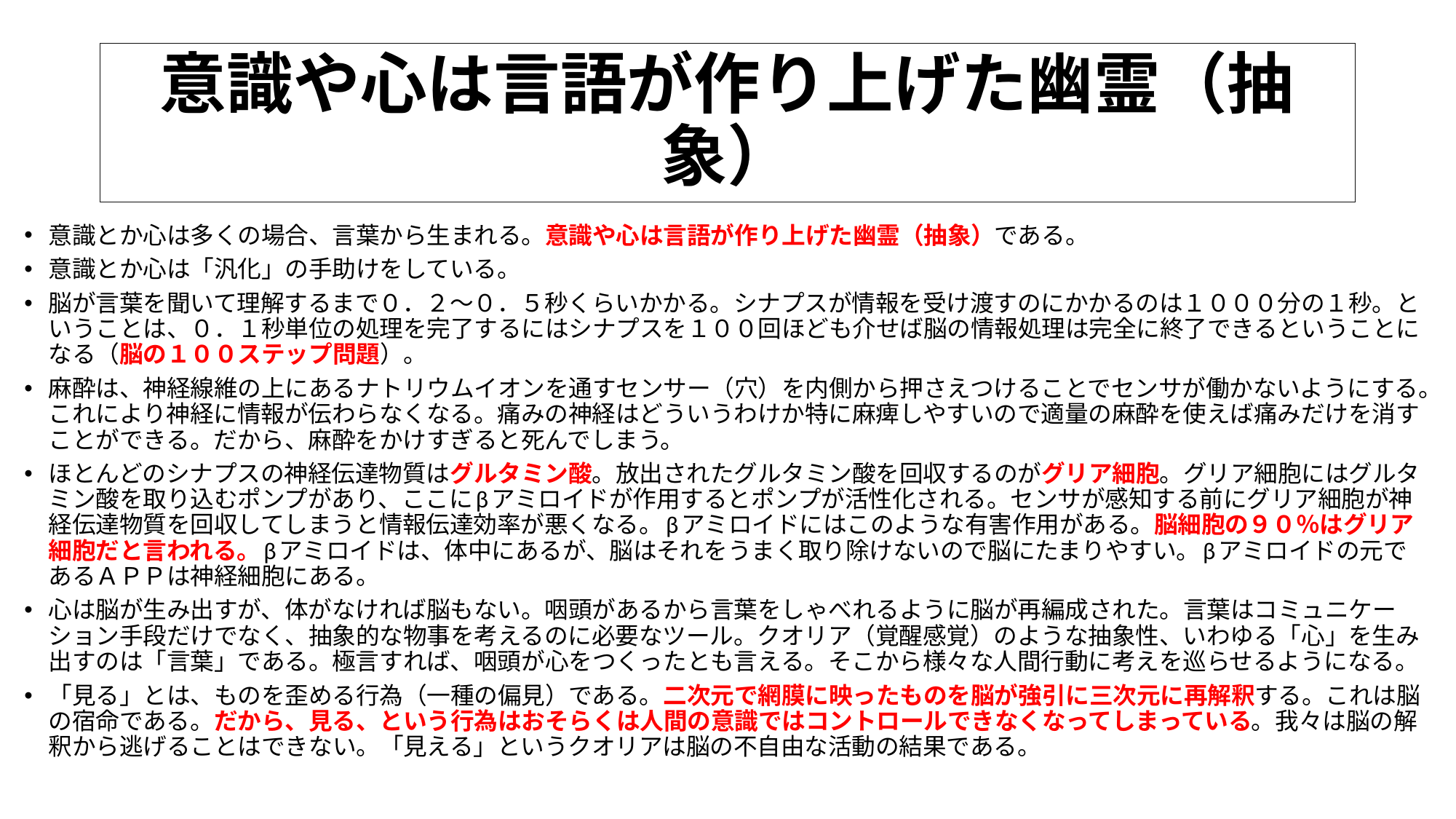

# 意識や心は言語が作り上げた幽霊（抽象）
意識とか心は多くの場合、言葉から生まれる。意識や心は言語が作り上げた幽霊（抽象）である。
意識とか心は「汎化」の手助けをしている。
脳が言葉を聞いて理解するまで０．２～０．５秒くらいかかる。シナプスが情報を受け渡すのにかかるのは１０００分の１秒。ということは、０．１秒単位の処理を完了するにはシナプスを１００回ほども介せば脳の情報処理は完全に終了できるということになる（脳の１００ステップ問題）。
麻酔は、神経線維の上にあるナトリウムイオンを通すセンサー（穴）を内側から押さえつけることでセンサが働かないようにする。これにより神経に情報が伝わらなくなる。痛みの神経はどういうわけか特に麻痺しやすいので適量の麻酔を使えば痛みだけを消すことができる。だから、麻酔をかけすぎると死んでしまう。
ほとんどのシナプスの神経伝達物質はグルタミン酸。放出されたグルタミン酸を回収するのがグリア細胞。グリア細胞にはグルタミン酸を取り込むポンプがあり、ここにβアミロイドが作用するとポンプが活性化される。センサが感知する前にグリア細胞が神経伝達物質を回収してしまうと情報伝達効率が悪くなる。βアミロイドにはこのような有害作用がある。脳細胞の９０％はグリア細胞だと言われる。βアミロイドは、体中にあるが、脳はそれをうまく取り除けないので脳にたまりやすい。βアミロイドの元であるＡＰＰは神経細胞にある。
心は脳が生み出すが、体がなければ脳もない。咽頭があるから言葉をしゃべれるように脳が再編成された。言葉はコミュニケーション手段だけでなく、抽象的な物事を考えるのに必要なツール。クオリア（覚醒感覚）のような抽象性、いわゆる「心」を生み出すのは「言葉」である。極言すれば、咽頭が心をつくったとも言える。そこから様々な人間行動に考えを巡らせるようになる。
「見る」とは、ものを歪める行為（一種の偏見）である。二次元で網膜に映ったものを脳が強引に三次元に再解釈する。これは脳の宿命である。だから、見る、という行為はおそらくは人間の意識ではコントロールできなくなってしまっている。我々は脳の解釈から逃げることはできない。「見える」というクオリアは脳の不自由な活動の結果である。